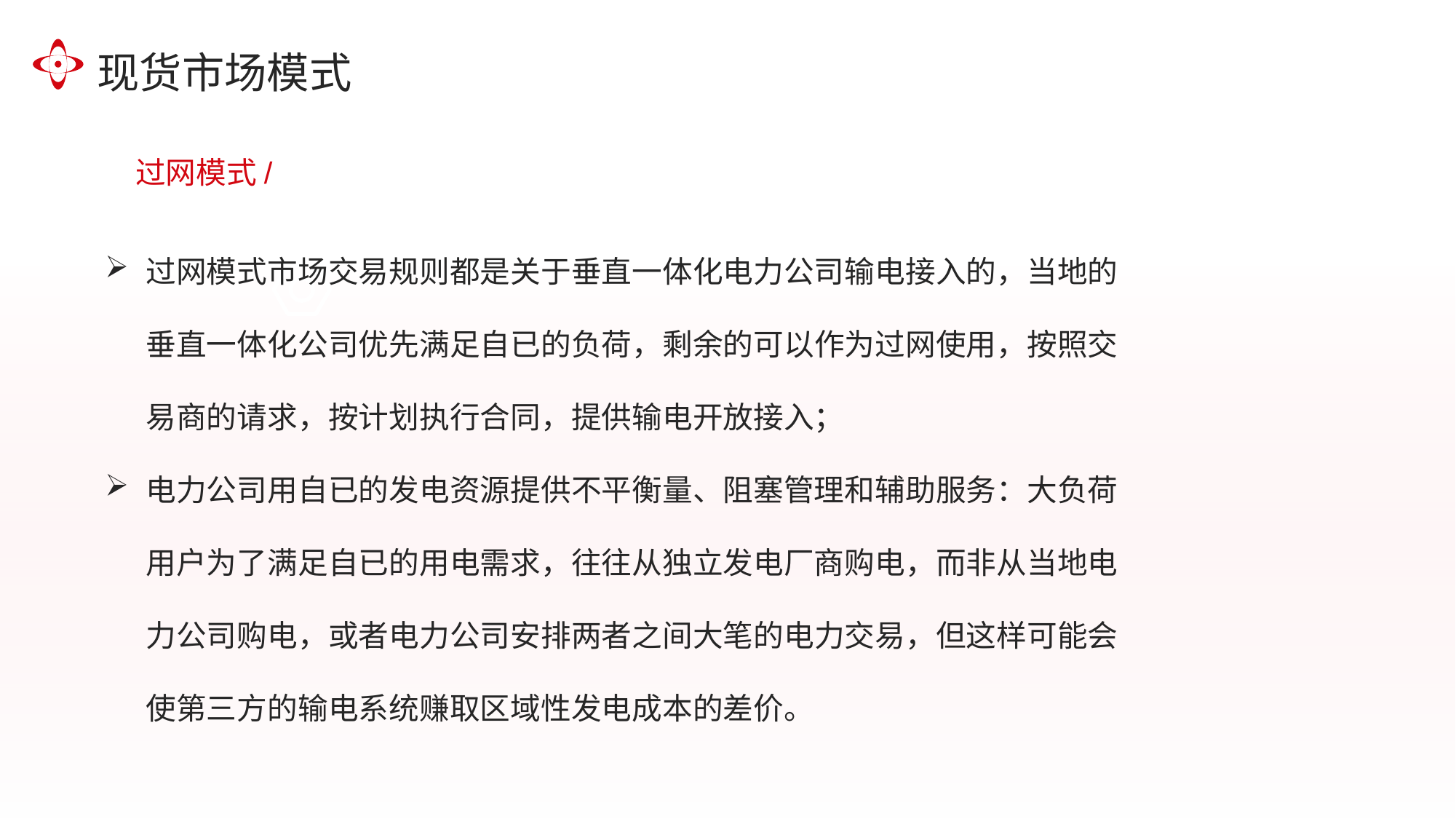

现货市场模式

过网模式/
过网模式市场交易规则都是关于垂直一体化电力公司输电接入的，当地的垂直一体化公司优先满足自已的负荷，剩余的可以作为过网使用，按照交易商的请求，按计划执行合同，提供输电开放接入；
电力公司用自已的发电资源提供不平衡量、阻塞管理和辅助服务：大负荷用户为了满足自已的用电需求，往往从独立发电厂商购电，而非从当地电力公司购电，或者电力公司安排两者之间大笔的电力交易，但这样可能会使第三方的输电系统赚取区域性发电成本的差价。